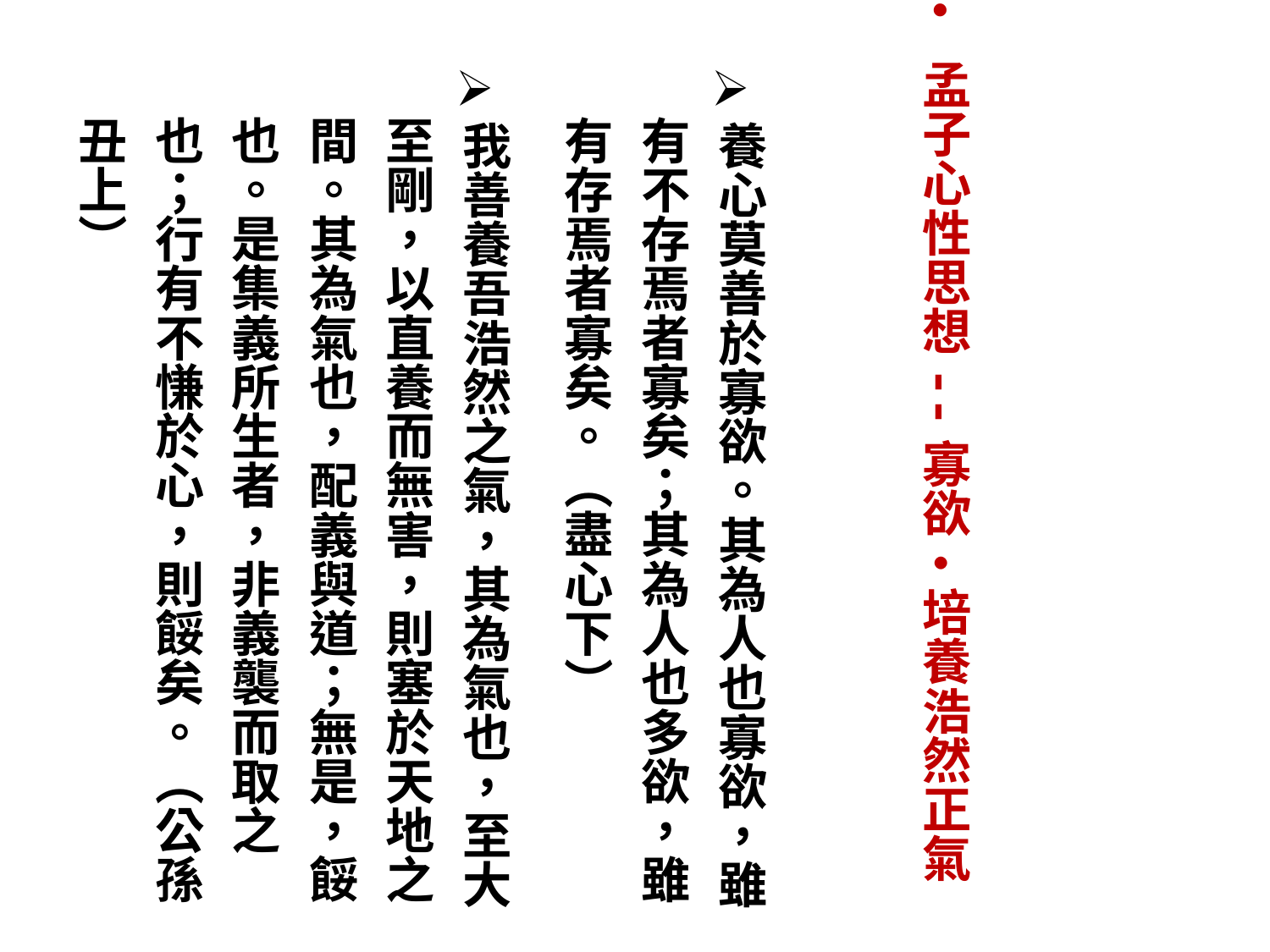

孟子心性思想--寡欲‧培養浩然正氣

養心莫善於寡欲。其為人也寡欲，雖有不存焉者寡矣；其為人也多欲，雖有存焉者寡矣。（盡心下）
我善養吾浩然之氣，其為氣也，至大至剛，以直養而無害，則塞於天地之間。其為氣也，配義與道；無是，餒也。是集義所生者，非義襲而取之也；行有不慊於心，則餒矣。（公孫丑上）